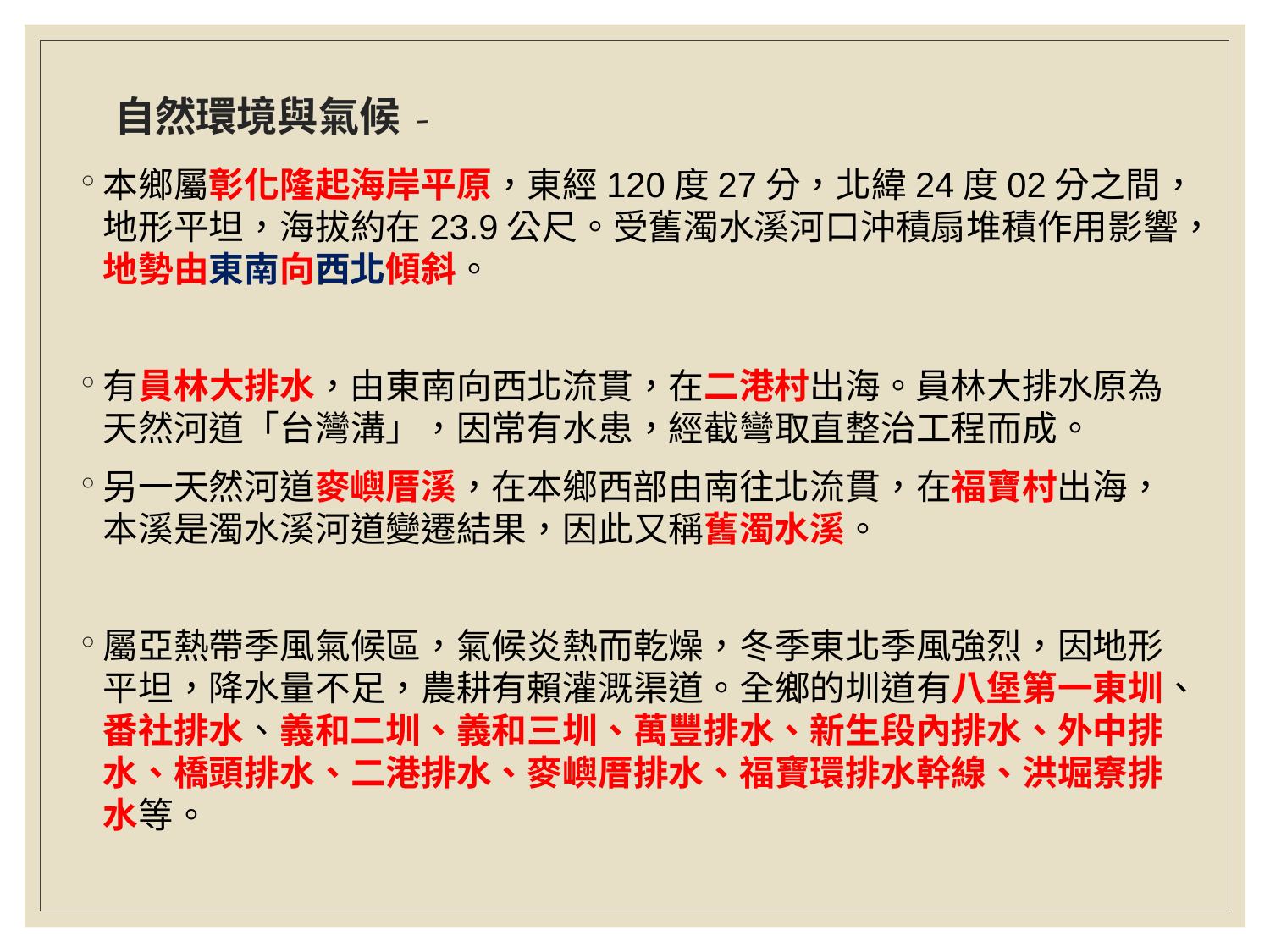

# 自然環境與氣候 -
本鄉屬彰化隆起海岸平原，東經120度27分，北緯24度02分之間，地形平坦，海拔約在23.9公尺。受舊濁水溪河口沖積扇堆積作用影響，地勢由東南向西北傾斜。

有員林大排水，由東南向西北流貫，在二港村出海。員林大排水原為天然河道「台灣溝」，因常有水患，經截彎取直整治工程而成。
另一天然河道麥嶼厝溪，在本鄉西部由南往北流貫，在福寶村出海，本溪是濁水溪河道變遷結果，因此又稱舊濁水溪。

屬亞熱帶季風氣候區，氣候炎熱而乾燥，冬季東北季風強烈，因地形平坦，降水量不足，農耕有賴灌溉渠道。全鄉的圳道有八堡第一東圳、番社排水、義和二圳、義和三圳、萬豐排水、新生段內排水、外中排水、橋頭排水、二港排水、麥嶼厝排水、福寶環排水幹線、洪堀寮排水等。